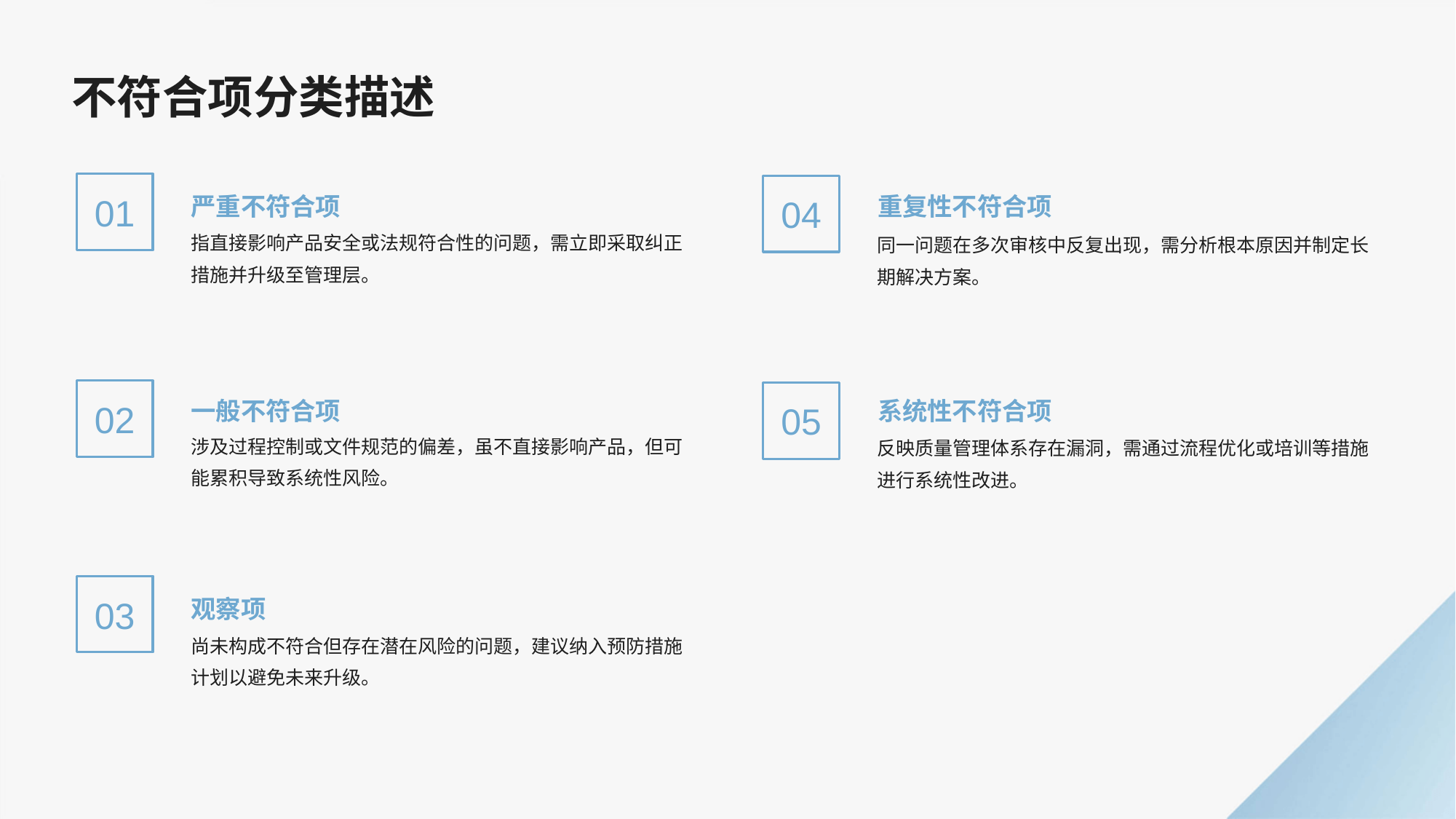

不符合项分类描述

严重不符合项
重复性不符合项

04
01
指直接影响产品安全或法规符合性的问题，需立即采取纠正措施并升级至管理层。
同一问题在多次审核中反复出现，需分析根本原因并制定长期解决方案。
一般不符合项
系统性不符合项

02
05
涉及过程控制或文件规范的偏差，虽不直接影响产品，但可能累积导致系统性风险。
反映质量管理体系存在漏洞，需通过流程优化或培训等措施进行系统性改进。

观察项
03
尚未构成不符合但存在潜在风险的问题，建议纳入预防措施计划以避免未来升级。